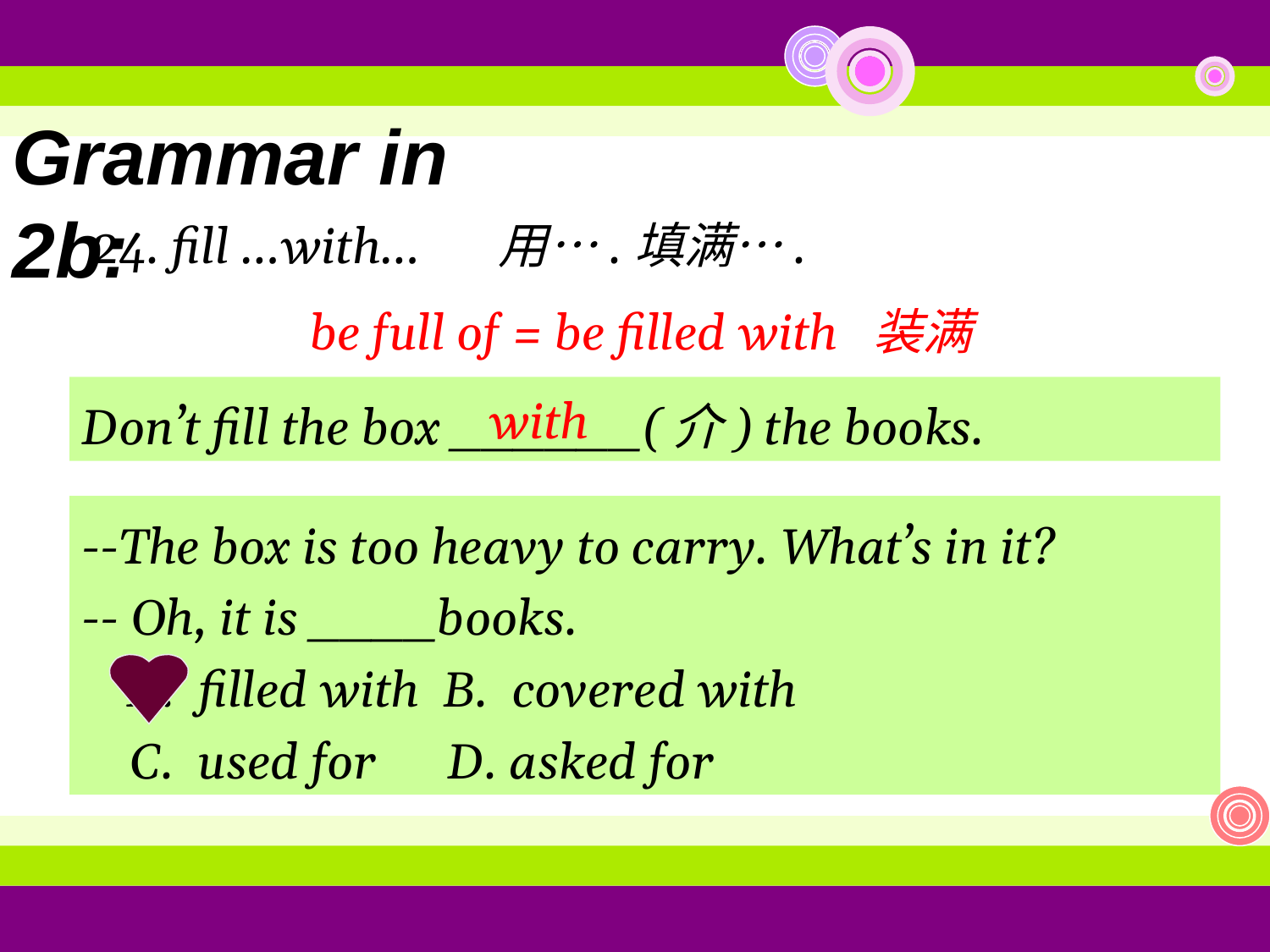

Grammar in 2b:
24. fill …with…
用….填满….
be full of = be filled with  装满
Don’t fill the box ______(介) the books.
with
--The box is too heavy to carry. What’s in it?
-- Oh, it is ____books.
    A.  filled with  B.  covered with
    C.  used for      D. asked for